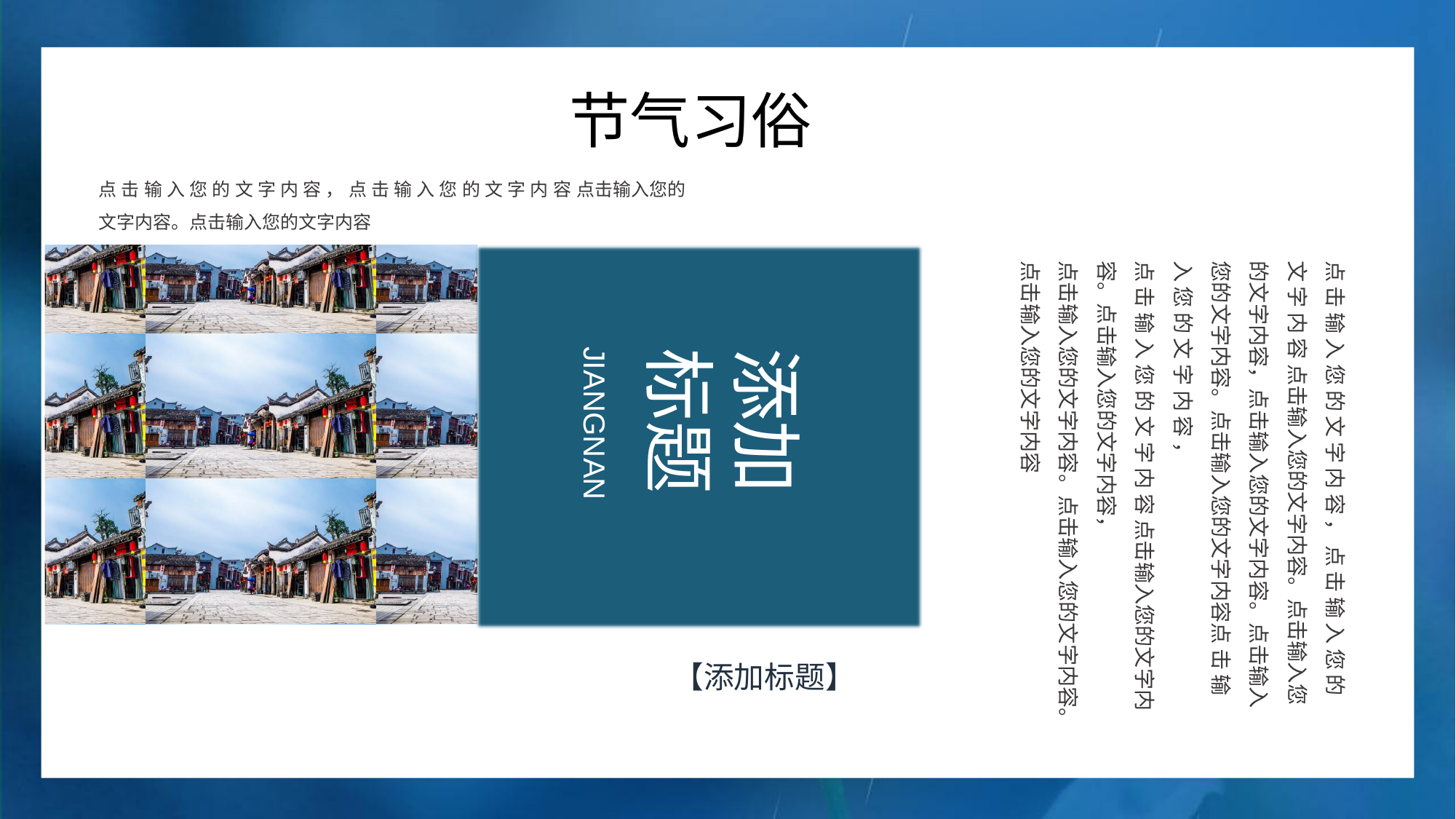

节气习俗
点击输入您的文字内容，点击输入您的文字内容点击输入您的文字内容。点击输入您的文字内容

点击输入您的文字内容，点击输入您的文字内容点击输入您的文字内容。点击输入您的文字内容，点击输入您的文字内容。点击输入您的文字内容。点击输入您的文字内容点击输入您的文字内容，
点击输入您的文字内容点击输入您的文字内容。点击输入您的文字内容，
点击输入您的文字内容。点击输入您的文字内容。点击输入您的文字内容

添加标题
JIANGNAN
【添加标题】